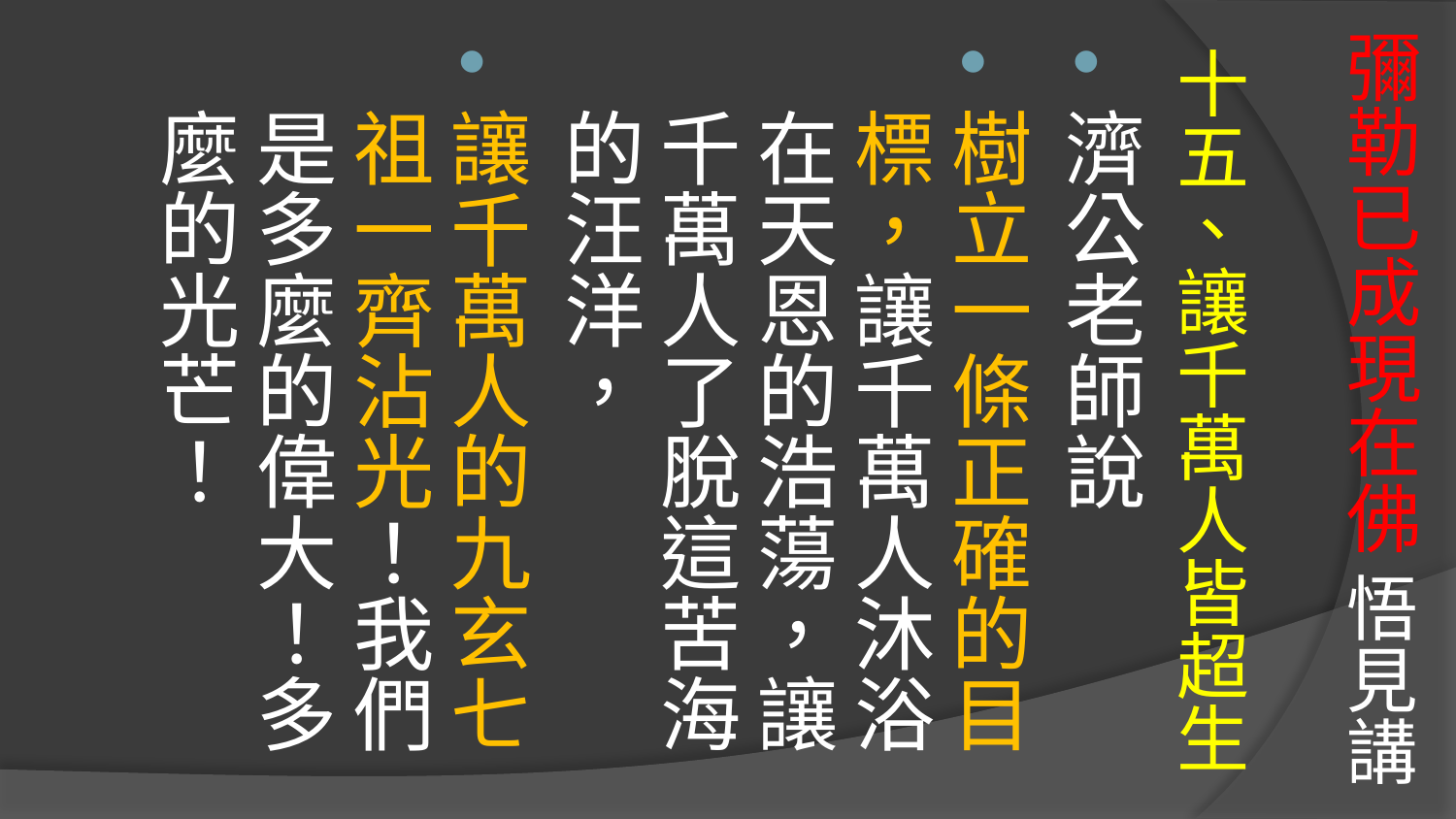

# 彌勒已成現在佛 悟見講
十五、讓千萬人皆超生
濟公老師說
樹立一條正確的目標，讓千萬人沐浴在天恩的浩蕩，讓千萬人了脫這苦海的汪洋，
讓千萬人的九玄七祖一齊沾光！我們是多麼的偉大！多麼的光芒！